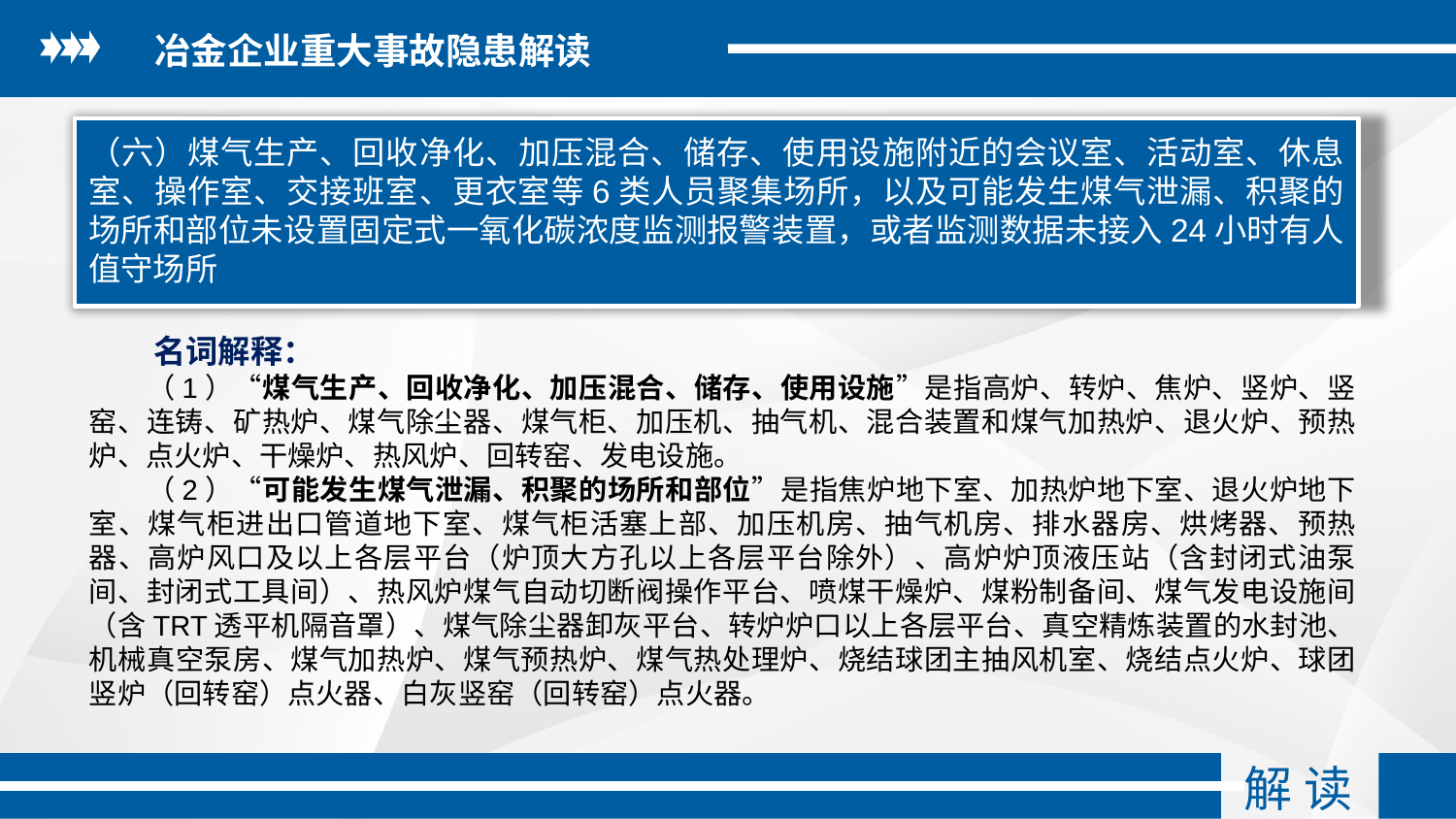

冶金企业重大事故隐患解读
（六）煤气生产、回收净化、加压混合、储存、使用设施附近的会议室、活动室、休息室、操作室、交接班室、更衣室等6类人员聚集场所，以及可能发生煤气泄漏、积聚的场所和部位未设置固定式一氧化碳浓度监测报警装置，或者监测数据未接入24小时有人值守场所
名词解释：
（1）“煤气生产、回收净化、加压混合、储存、使用设施”是指高炉、转炉、焦炉、竖炉、竖窑、连铸、矿热炉、煤气除尘器、煤气柜、加压机、抽气机、混合装置和煤气加热炉、退火炉、预热炉、点火炉、干燥炉、热风炉、回转窑、发电设施。
（2）“可能发生煤气泄漏、积聚的场所和部位”是指焦炉地下室、加热炉地下室、退火炉地下室、煤气柜进出口管道地下室、煤气柜活塞上部、加压机房、抽气机房、排水器房、烘烤器、预热器、高炉风口及以上各层平台（炉顶大方孔以上各层平台除外）、高炉炉顶液压站（含封闭式油泵间、封闭式工具间）、热风炉煤气自动切断阀操作平台、喷煤干燥炉、煤粉制备间、煤气发电设施间（含TRT透平机隔音罩）、煤气除尘器卸灰平台、转炉炉口以上各层平台、真空精炼装置的水封池、机械真空泵房、煤气加热炉、煤气预热炉、煤气热处理炉、烧结球团主抽风机室、烧结点火炉、球团竖炉（回转窑）点火器、白灰竖窑（回转窑）点火器。